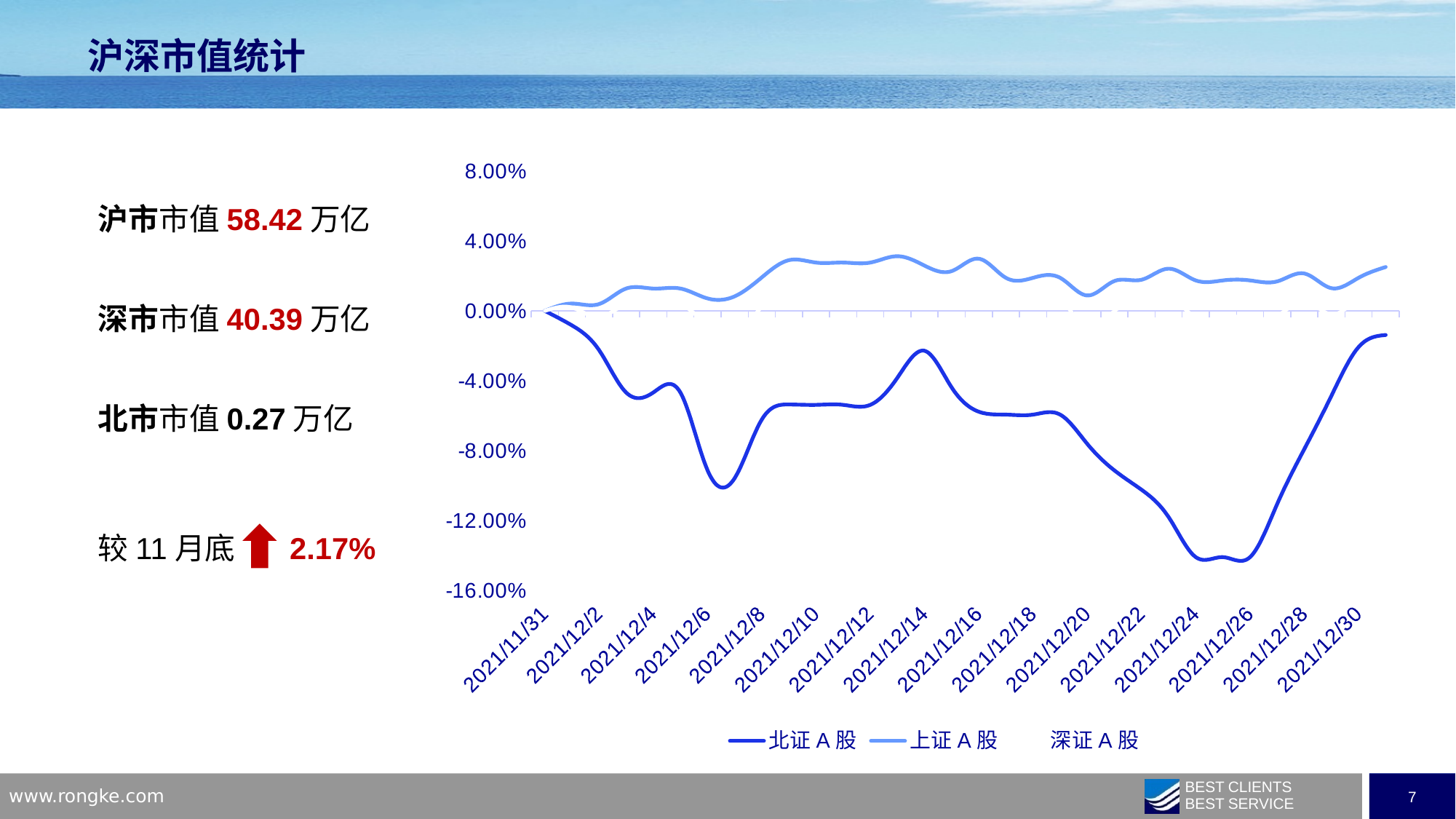

沪深市值统计

### Chart

| Category | 北证A股 | 上证A股 | 深证A股 |
|---|---|---|---|
| 2021/11/31 | 0.0 | 0.0 | 0.0 |
| 2021/12/1 | -0.008277416313805741 | 0.0041921566017792955 | 0.0019220937996249354 |
| 2021/12/2 | -0.022384694398324356 | 0.003912263910602176 | -0.003535547020227292 |
| 2021/12/3 | -0.04670699529897293 | 0.012794778156929532 | 0.003812038273710794 |
| 2021/12/4 | -0.04670699529897293 | 0.012794778156929532 | 0.003812038273710794 |
| 2021/12/5 | -0.04670699529897293 | 0.012794778533155915 | 0.003812038273710794 |
| 2021/12/6 | -0.09120566287508447 | 0.007142578884235418 | -0.008611194396028532 |
| 2021/12/7 | -0.0957840234473194 | 0.008324616894476167 | -0.014924988996563249 |
| 2021/12/8 | -0.06220901405672252 | 0.01917390838286015 | 0.0024467664330831695 |
| 2021/12/9 | -0.05356617716562784 | 0.029031199261492446 | 0.011301239954218723 |
| 2021/12/10 | -0.05378274681041684 | 0.02765811929264661 | 0.013044552166289858 |
| 2021/12/11 | -0.05378274681041684 | 0.02765811929264661 | 0.013044552166289858 |
| 2021/12/12 | -0.05378274681041684 | 0.027658159267084592 | 0.013044552166289858 |
| 2021/12/13 | -0.038269516731982534 | 0.03129821903711738 | 0.01903680550889142 |
| 2021/12/14 | -0.022821083435695 | 0.025927603619858797 | 0.01792096189073633 |
| 2021/12/15 | -0.04380581978631237 | 0.02277575634260187 | 0.014718414603463348 |
| 2021/12/16 | -0.05770254741772718 | 0.029867939895573237 | 0.021725829091463256 |
| 2021/12/17 | -0.05937032541105425 | 0.0189287701187959 | 0.007512248234103236 |
| 2021/12/18 | -0.05937032541105425 | 0.0189287701187959 | 0.007512248234103236 |
| 2021/12/19 | -0.05937032541105425 | 0.0189287701187959 | 0.007512248234103236 |
| 2021/12/20 | -0.07614513327572459 | 0.008841010849033548 | -0.010611470836240144 |
| 2021/12/21 | -0.09132131612649153 | 0.017098859809091538 | -7.91523576417763e-05 |
| 2021/12/22 | -0.10239240380894166 | 0.01783899194166816 | 0.006873823547072666 |
| 2021/12/23 | -0.11808569275022385 | 0.024150083291263558 | 0.008986745410529018 |
| 2021/12/24 | -0.1409649381421153 | 0.017443073837964507 | -0.003866819614054773 |
| 2021/12/25 | -0.1409649381421153 | 0.017443073837964507 | -0.003866819614054773 |
| 2021/12/26 | -0.1409649381421153 | 0.017443073837964507 | -0.0038668074336439817 |
| 2021/12/27 | -0.11058825783543125 | 0.01689106324614653 | -0.0028930044590340653 |
| 2021/12/28 | -0.07912422637856009 | 0.021400792597353613 | 0.005811470079386094 |
| 2021/12/29 | -0.04859529914269567 | 0.013006403874541661 | -0.002058273649922282 |
| 2021/12/30 | -0.02072991297196569 | 0.01892292449220334 | 0.0071648217985114115 |
| 2021/12/31 | -0.013793686554483653 | 0.02510912925784603 | 0.012949147789631743 |
沪市市值58.42万亿
深市市值40.39万亿
北市市值0.27万亿
较11月底       2.17%